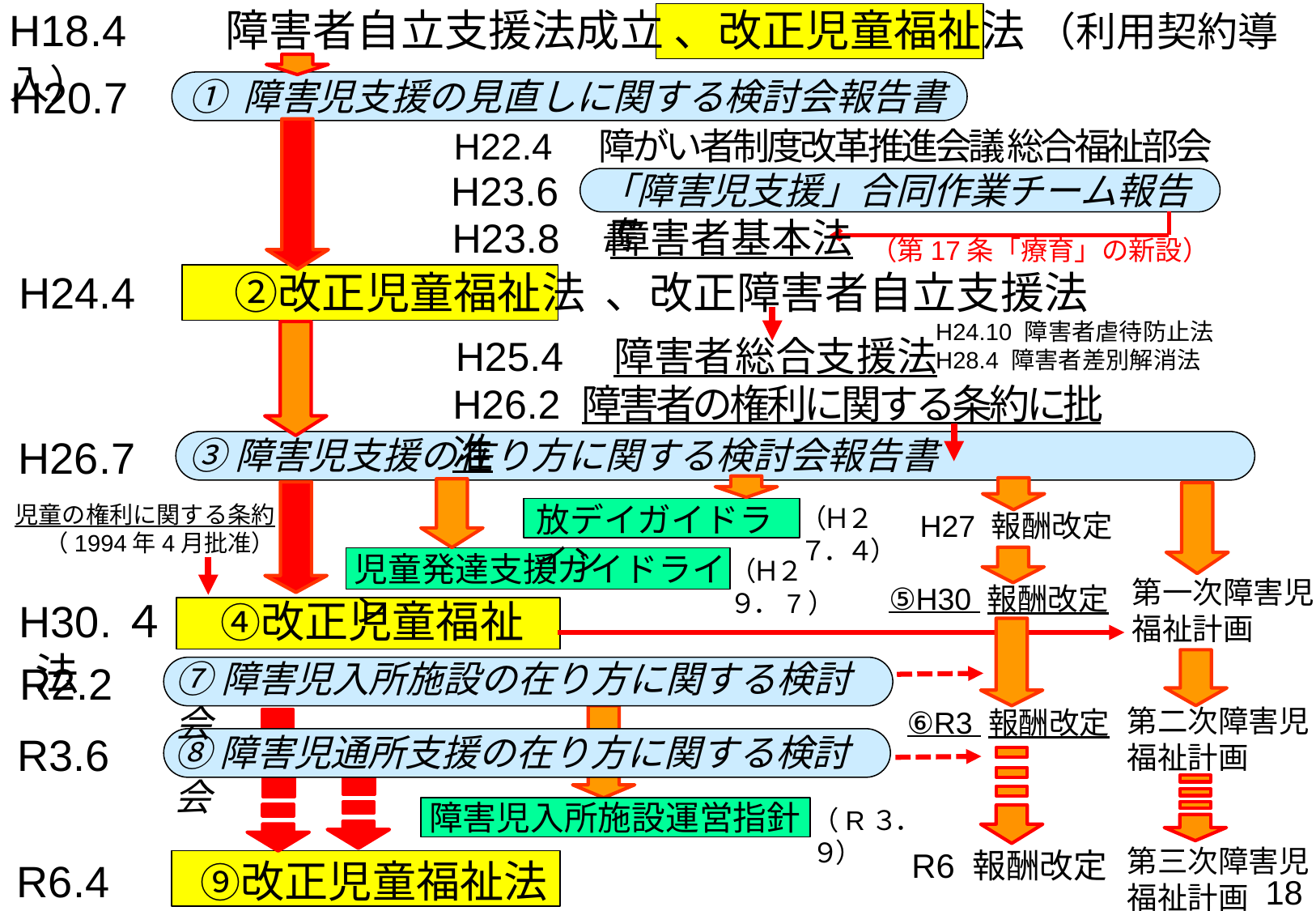

H18.4　　障害者自立支援法成立 、改正児童福祉法 （利用契約導入）

H20.7
# ① 障害児支援の見直しに関する検討会報告書

H22.4　障がい者制度改革推進会議 総合福祉部会

H23.6
「障害児支援」合同作業チーム報告書

H23.8　障害者基本法
　（第17条「療育」の新設）
H24.4　　②改正児童福祉法  、改正障害者自立支援法

H24.10 障害者虐待防止法
H28.4 障害者差別解消法

H25.4　障害者総合支援法

H26.2 障害者の権利に関する条約に批准
H26.7
③障害児支援の在り方に関する検討会報告書

放デイガイドライン
児童の権利に関する条約
（1994年4月批准）
（Ｈ２７．４）

H27 報酬改定
児童発達支援ガイドライン

（Ｈ２９．7）
第一次障害児福祉計画
⑤H30 報酬改定
H30.４ 　④改正児童福祉法

⑦障害児入所施設の在り方に関する検討会

R2.2

第二次障害児福祉計画
⑥R3 報酬改定

R3.6
⑧障害児通所支援の在り方に関する検討会

障害児入所施設運営指針
（R３．９）

第三次障害児福祉計画
R6 報酬改定

R6.4　    ⑨改正児童福祉法
18